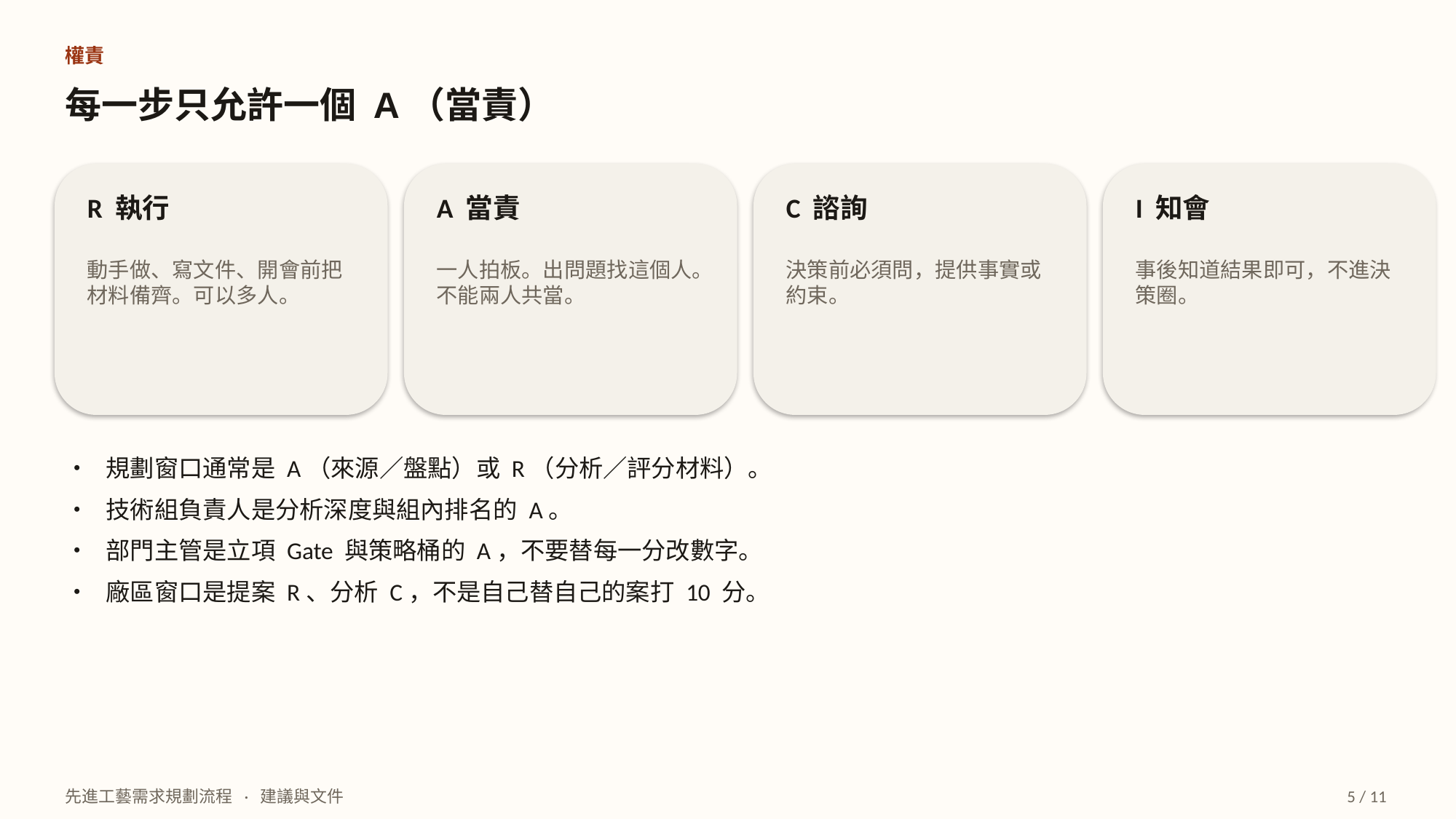

權責
每一步只允許一個 A（當責）

R 執行
A 當責
C 諮詢
I 知會
動手做、寫文件、開會前把材料備齊。可以多人。
一人拍板。出問題找這個人。不能兩人共當。
決策前必須問，提供事實或約束。
事後知道結果即可，不進決策圈。
•  規劃窗口通常是 A（來源／盤點）或 R（分析／評分材料）。
•  技術組負責人是分析深度與組內排名的 A。
•  部門主管是立項 Gate 與策略桶的 A，不要替每一分改數字。
•  廠區窗口是提案 R、分析 C，不是自己替自己的案打 10 分。
先進工藝需求規劃流程  ·  建議與文件
5 / 11